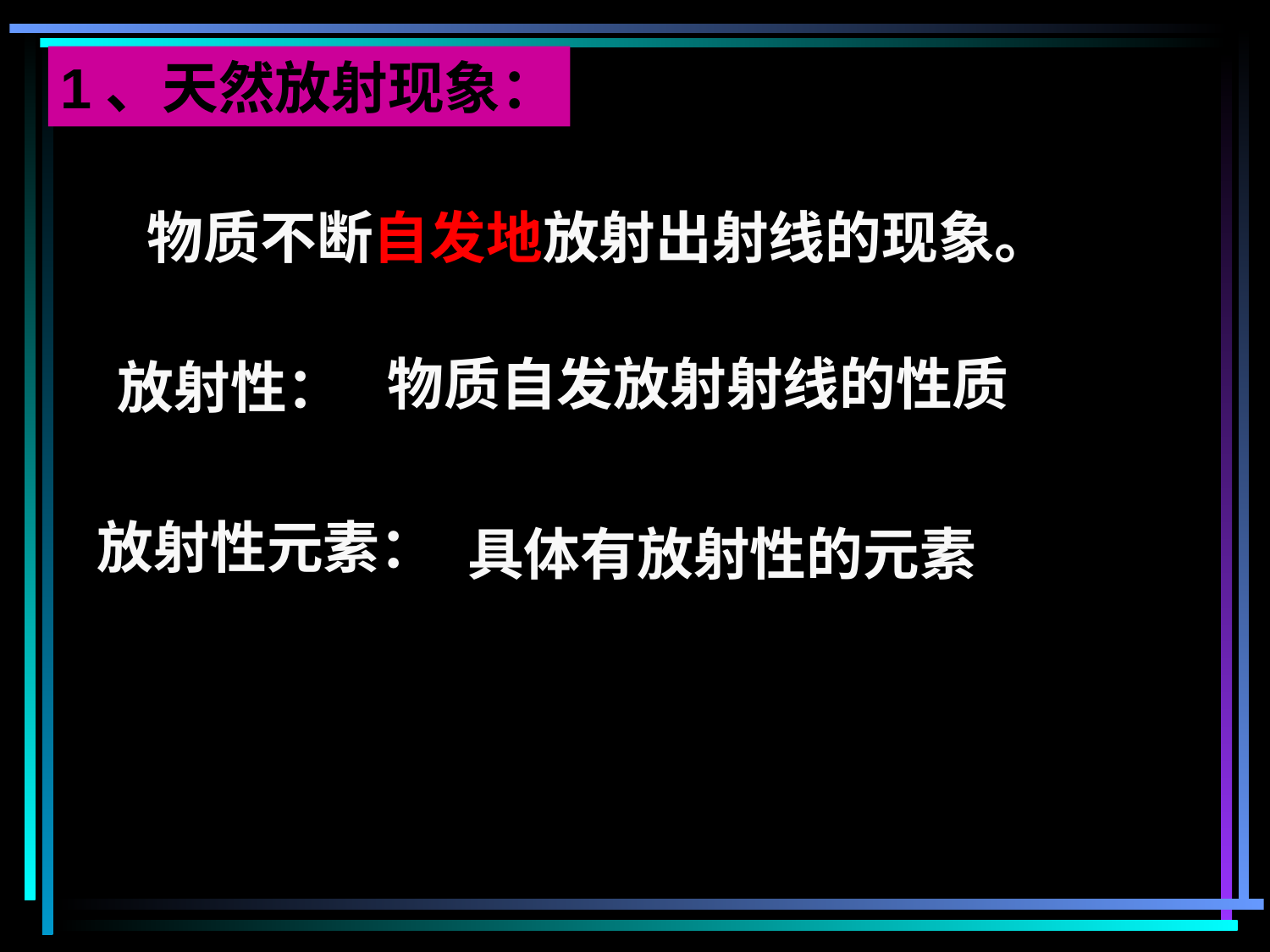

1、天然放射现象：
物质不断自发地放射出射线的现象。
物质自发放射射线的性质
放射性：
放射性元素：
具体有放射性的元素